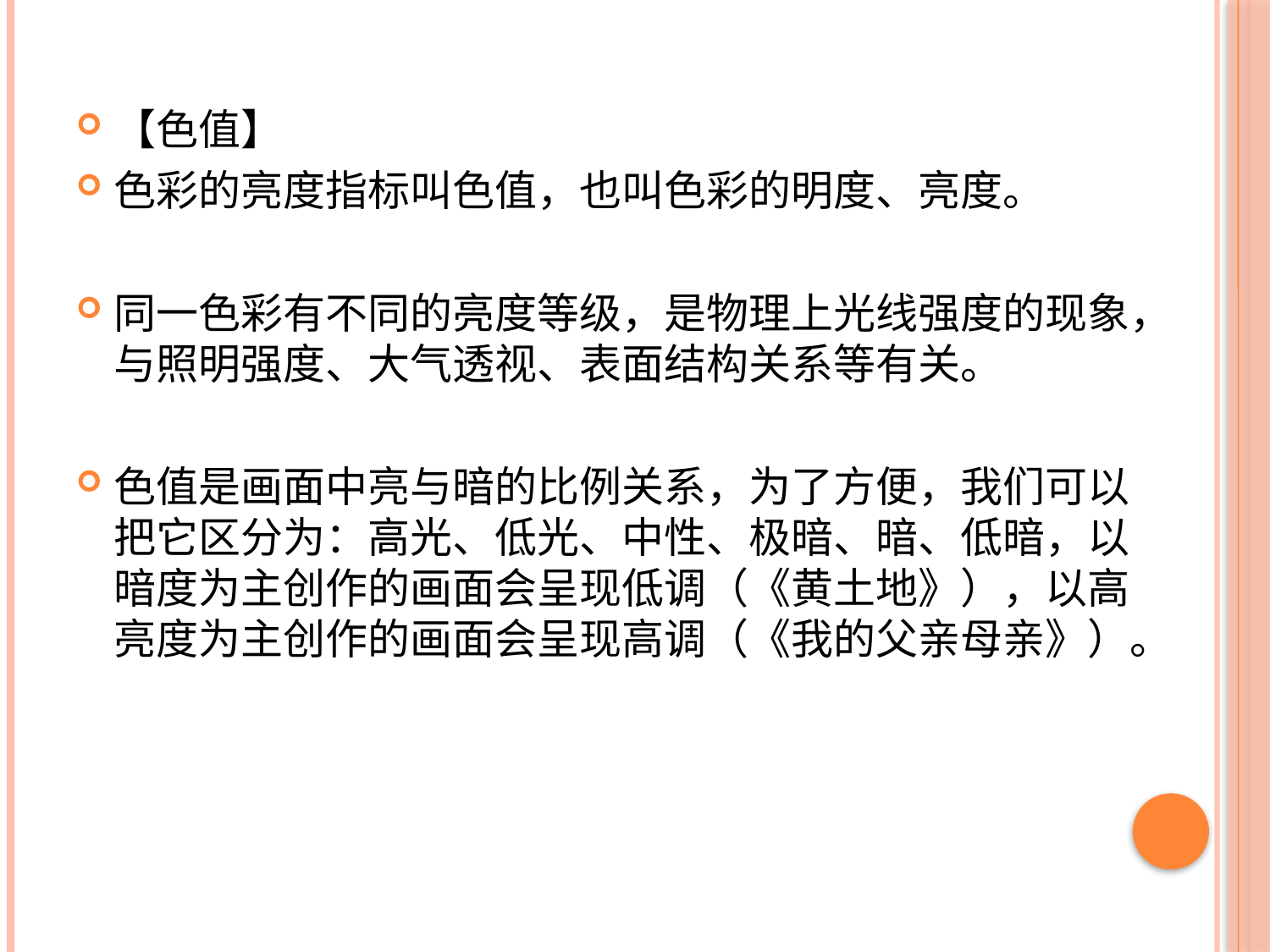

#
【色值】
色彩的亮度指标叫色值，也叫色彩的明度、亮度。

同一色彩有不同的亮度等级，是物理上光线强度的现象，与照明强度、大气透视、表面结构关系等有关。

色值是画面中亮与暗的比例关系，为了方便，我们可以把它区分为：高光、低光、中性、极暗、暗、低暗，以暗度为主创作的画面会呈现低调（《黄土地》），以高亮度为主创作的画面会呈现高调（《我的父亲母亲》）。